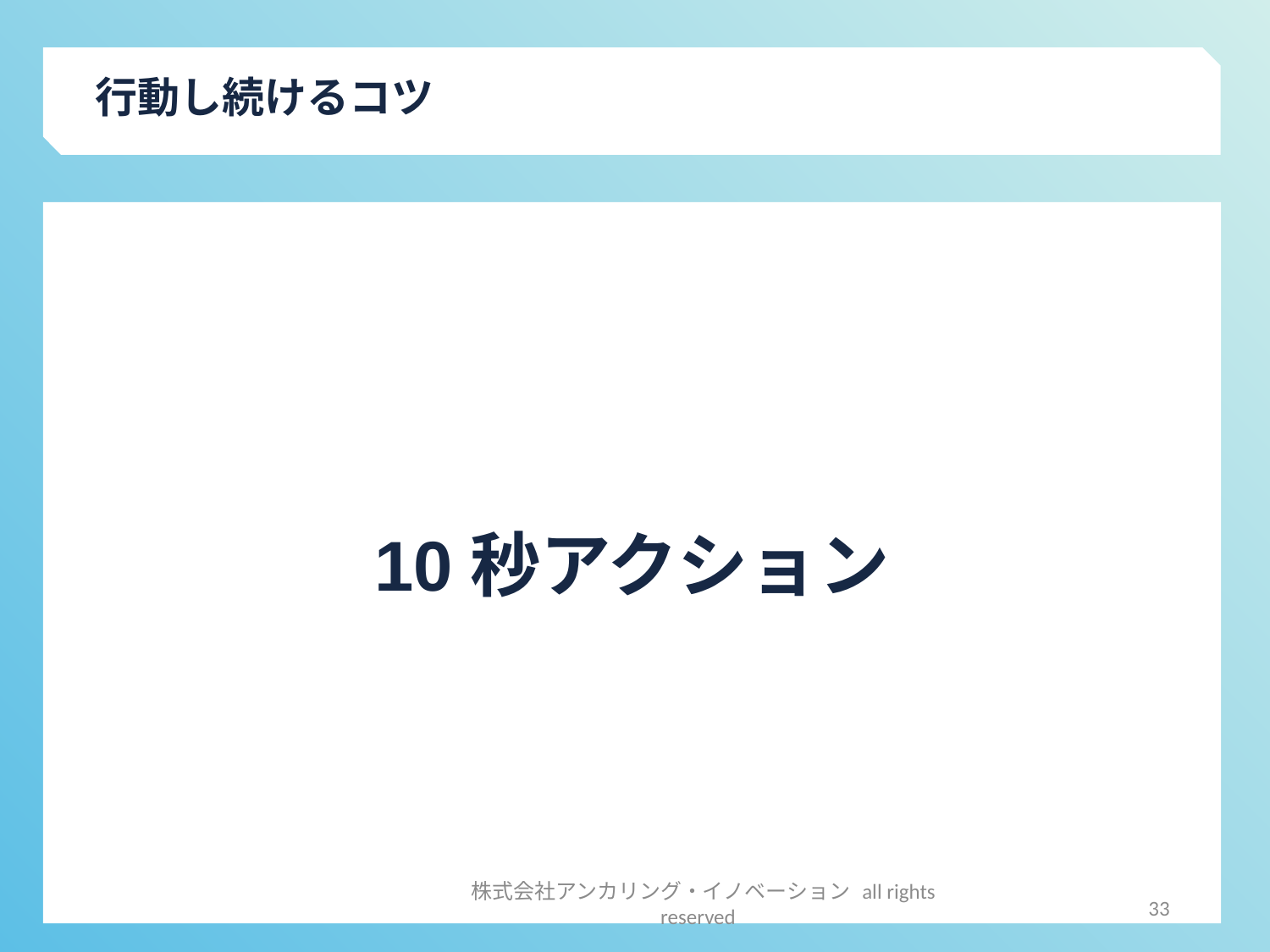

行動し続けるコツ
10秒アクション
33
株式会社アンカリング・イノベーション all rights reserved